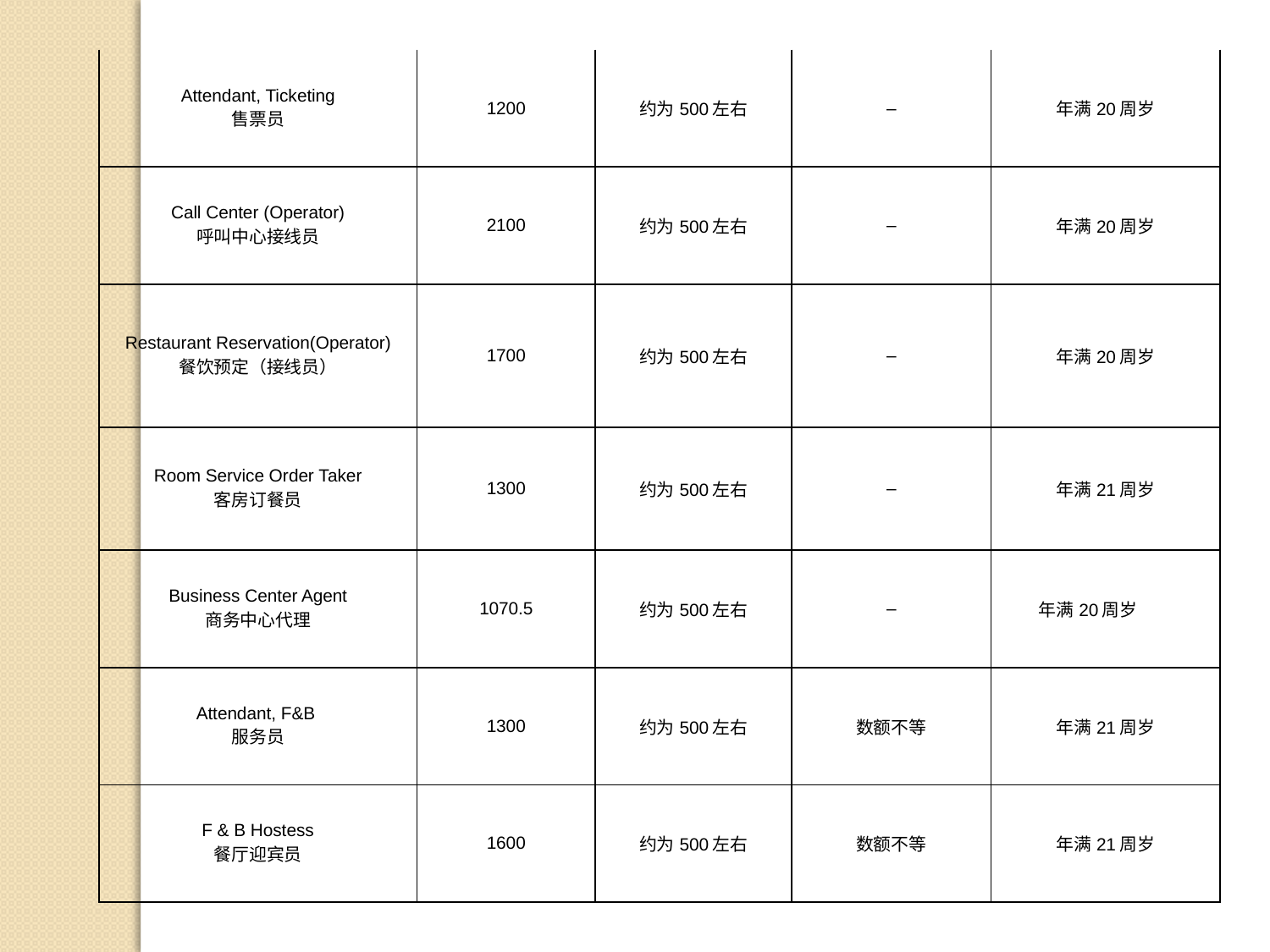

| Attendant, Ticketing 售票员 | 1200 | 约为500左右 | – | 年满20周岁 |
| --- | --- | --- | --- | --- |
| Call Center (Operator) 呼叫中心接线员 | 2100 | 约为500左右 | – | 年满20周岁 |
| Restaurant Reservation(Operator) 餐饮预定（接线员） | 1700 | 约为500左右 | – | 年满20周岁 |
| Room Service Order Taker 客房订餐员 | 1300 | 约为500左右 | – | 年满21周岁 |
| Business Center Agent 商务中心代理 | 1070.5 | 约为500左右 | – | 年满20周岁 |
| Attendant, F&B 服务员 | 1300 | 约为500左右 | 数额不等 | 年满21周岁 |
| F & B Hostess 餐厅迎宾员 | 1600 | 约为500左右 | 数额不等 | 年满21周岁 |